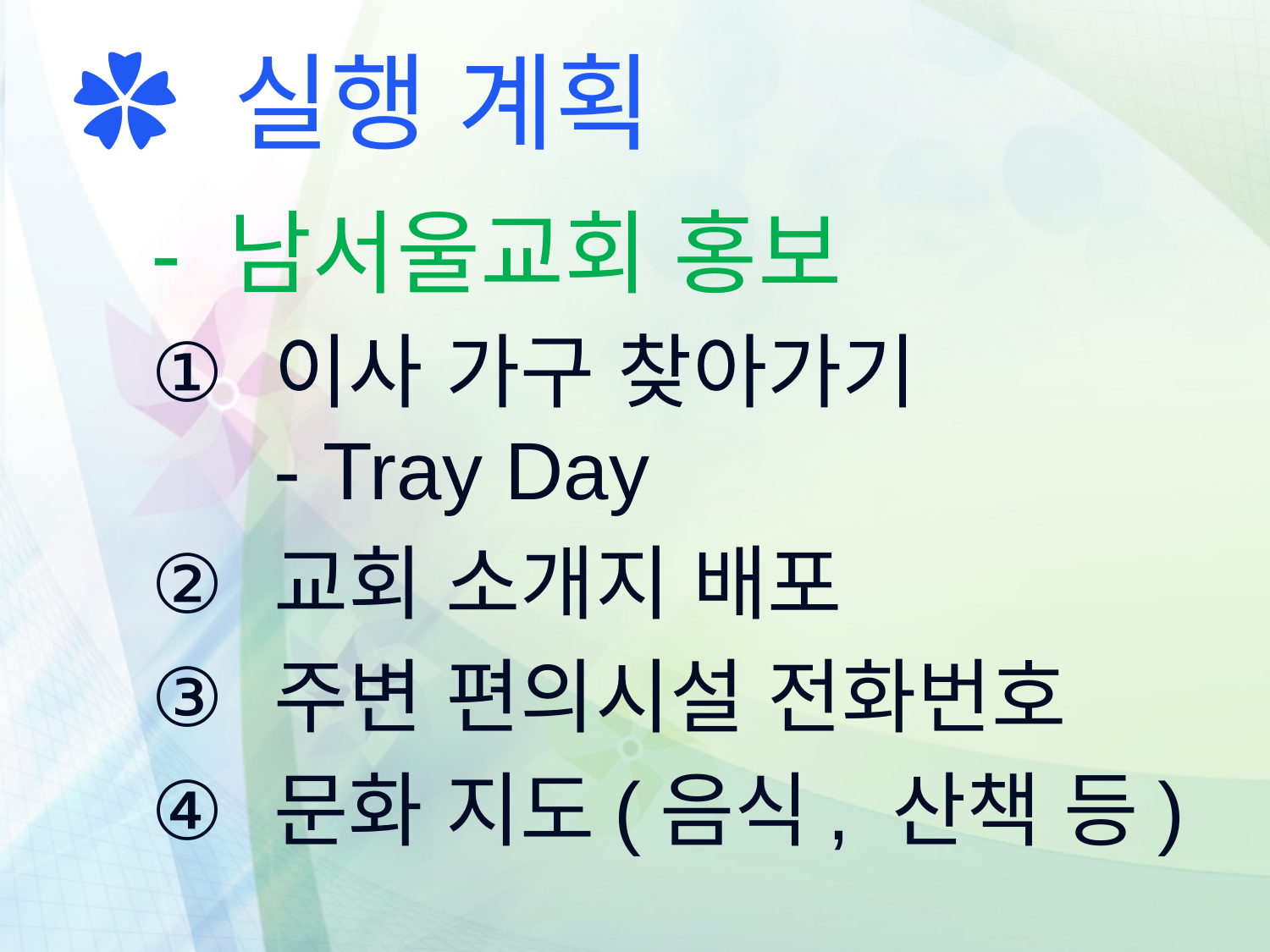

✿ 실행 계획
- 남서울교회 홍보
이사 가구 찾아가기
- Tray Day
교회 소개지 배포
주변 편의시설 전화번호
문화 지도(음식, 산책 등)